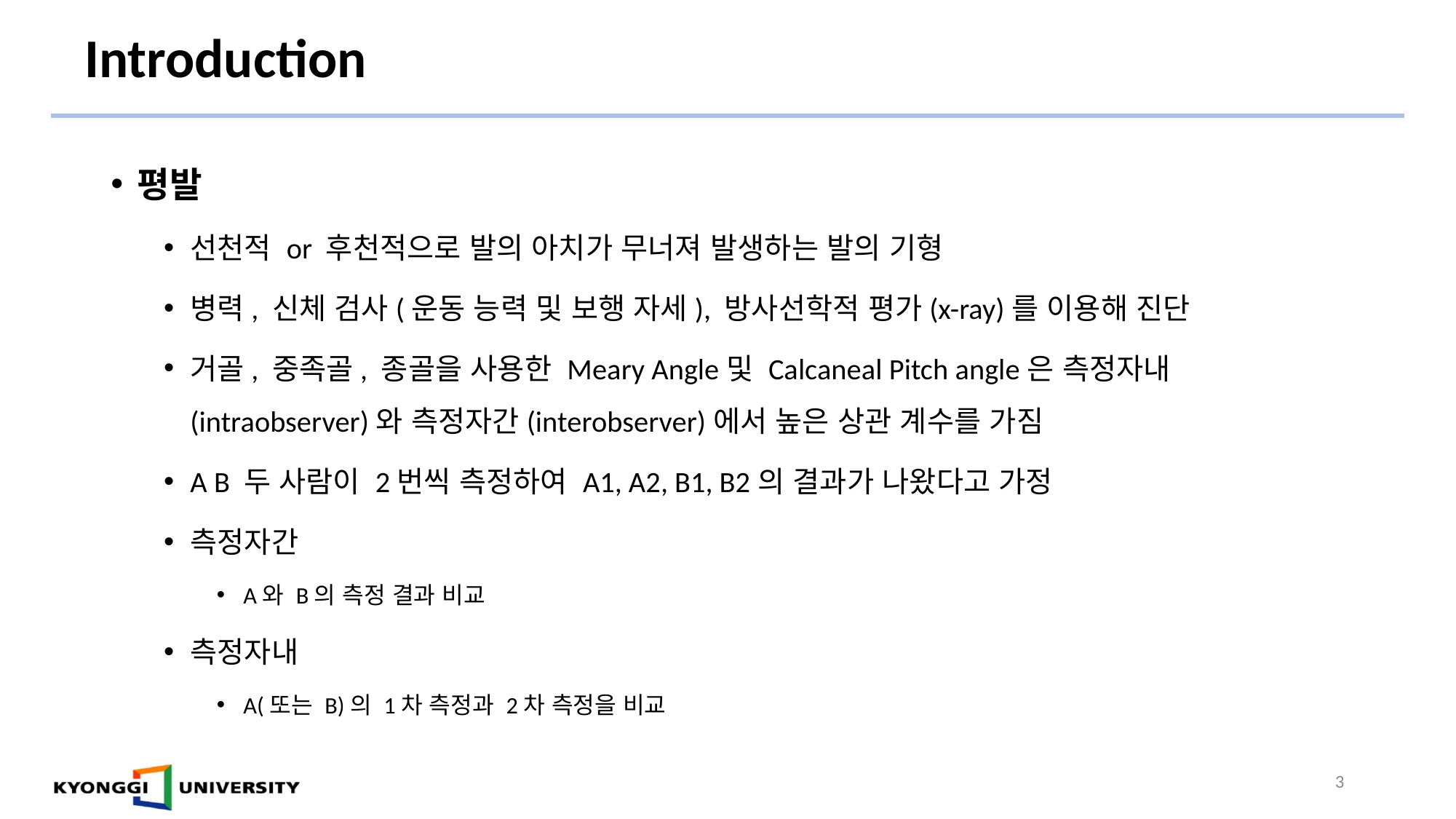

# Introduction
평발
선천적 or 후천적으로 발의 아치가 무너져 발생하는 발의 기형
병력, 신체 검사(운동 능력 및 보행 자세), 방사선학적 평가(x-ray)를 이용해 진단
거골, 중족골, 종골을 사용한 Meary Angle및 Calcaneal Pitch angle은 측정자내(intraobserver)와 측정자간(interobserver)에서 높은 상관 계수를 가짐
A B 두 사람이 2번씩 측정하여 A1, A2, B1, B2의 결과가 나왔다고 가정
측정자간
A와 B의 측정 결과 비교
측정자내
A(또는 B)의 1차 측정과 2차 측정을 비교

3